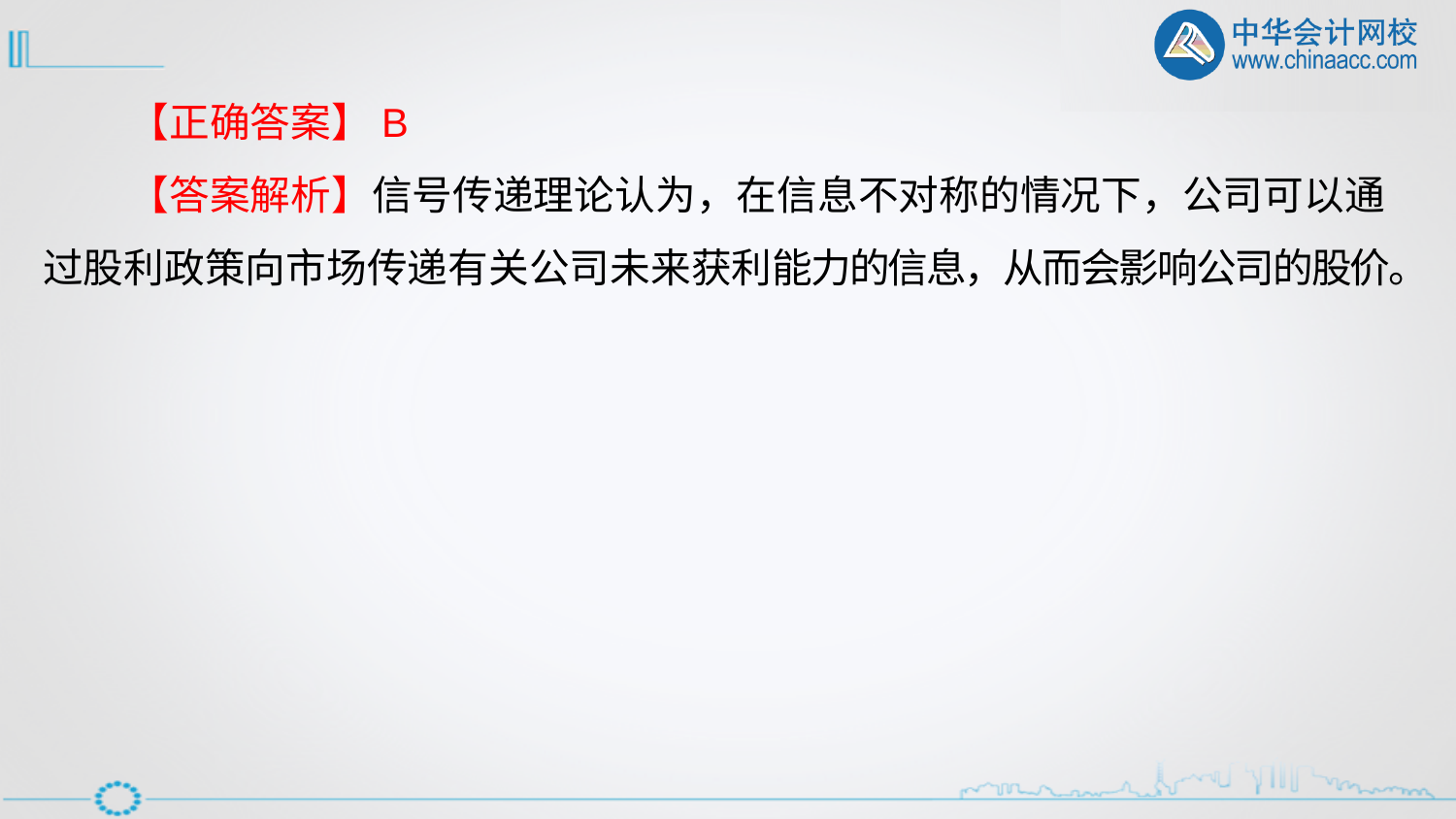

【正确答案】B
【答案解析】信号传递理论认为，在信息不对称的情况下，公司可以通过股利政策向市场传递有关公司未来获利能力的信息，从而会影响公司的股价。